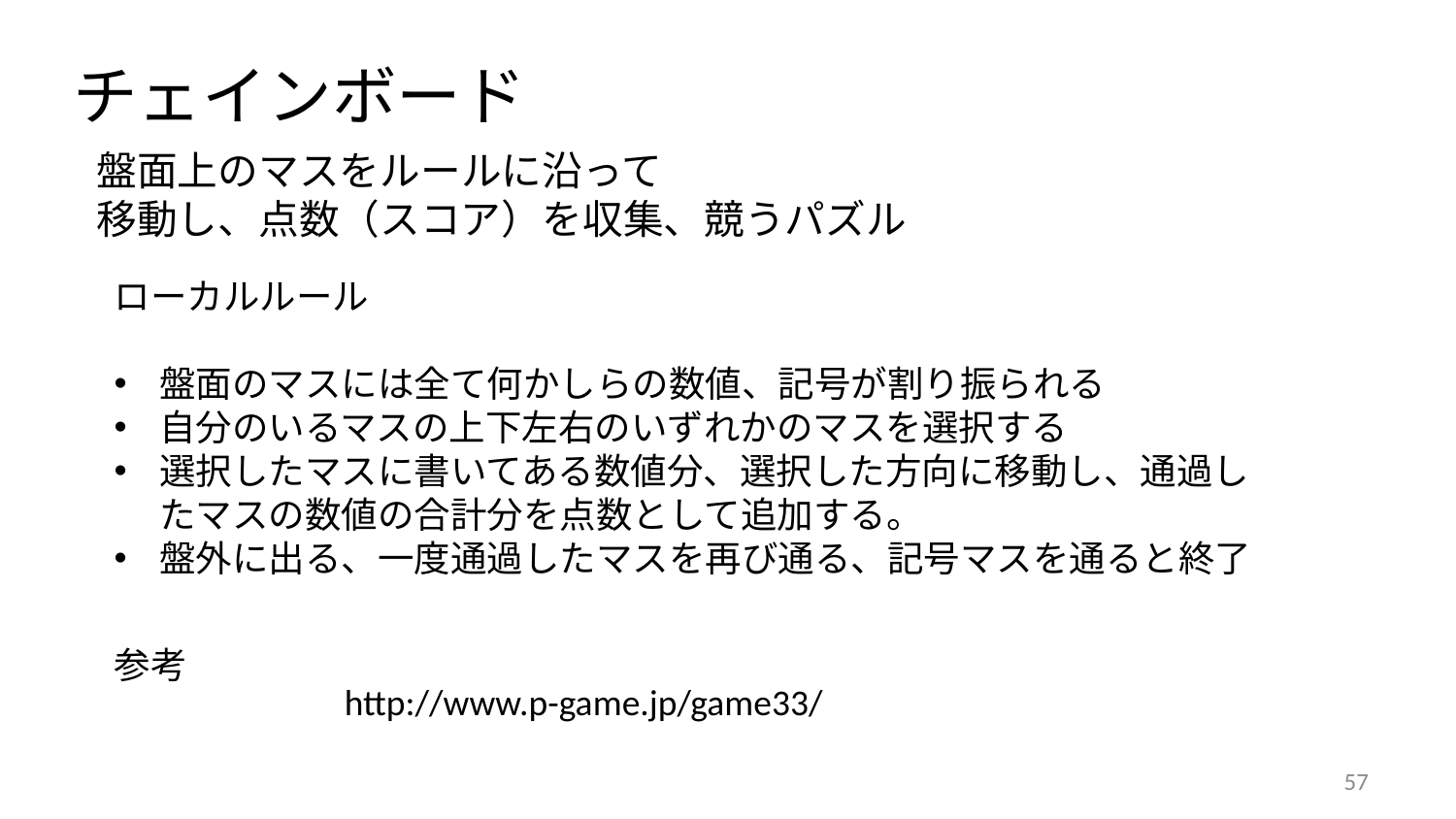

チェインボード
盤面上のマスをルールに沿って
移動し、点数（スコア）を収集、競うパズル
ローカルルール

盤面のマスには全て何かしらの数値、記号が割り振られる
自分のいるマスの上下左右のいずれかのマスを選択する
選択したマスに書いてある数値分、選択した方向に移動し、通過したマスの数値の合計分を点数として追加する。
盤外に出る、一度通過したマスを再び通る、記号マスを通ると終了

参考
http://www.p-game.jp/game33/
57